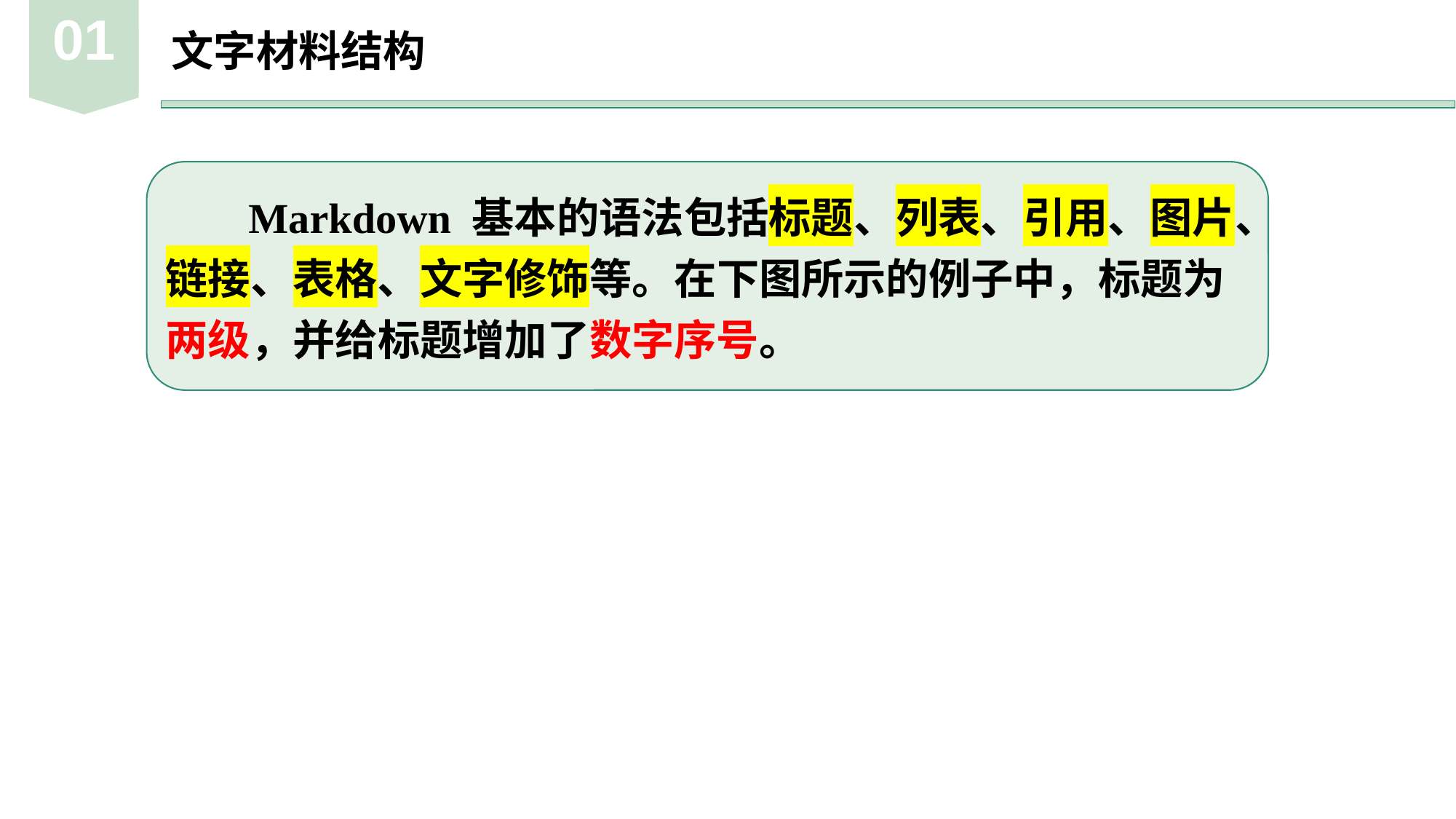

文字材料结构

       Markdown 基本的语法包括标题、列表、引用、图片、链接、表格、文字修饰等。在下图所示的例子中，标题为两级，并给标题增加了数字序号。